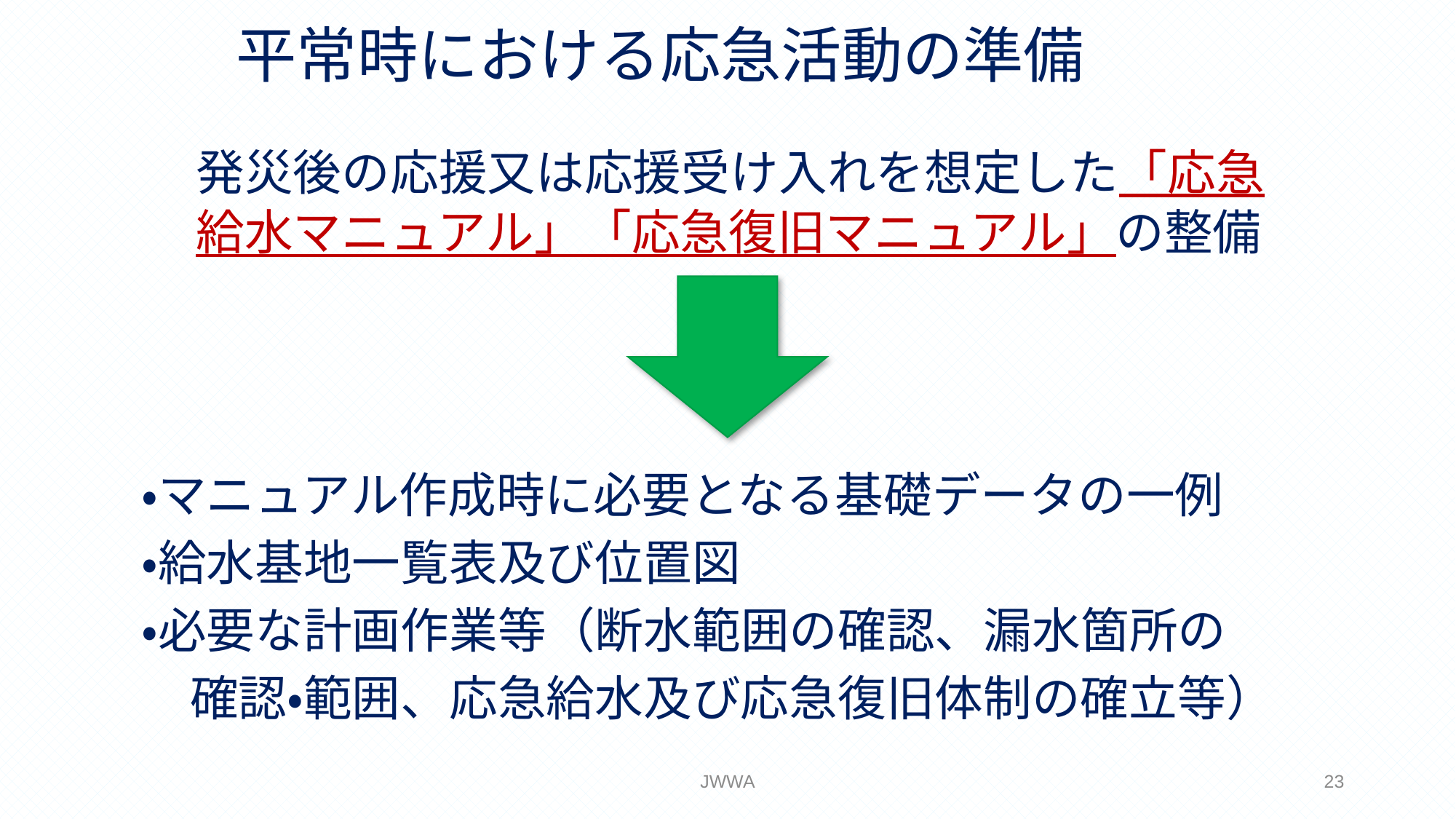

平常時における応急活動の準備
発災後の応援又は応援受け入れを想定した「応急
給水マニュアル」「応急復旧マニュアル」の整備

・マニュアル作成時に必要となる基礎データの一例
・給水基地一覧表及び位置図
・必要な計画作業等（断水範囲の確認、漏水箇所の
　確認・範囲、応急給水及び応急復旧体制の確立等）

JWWA
23